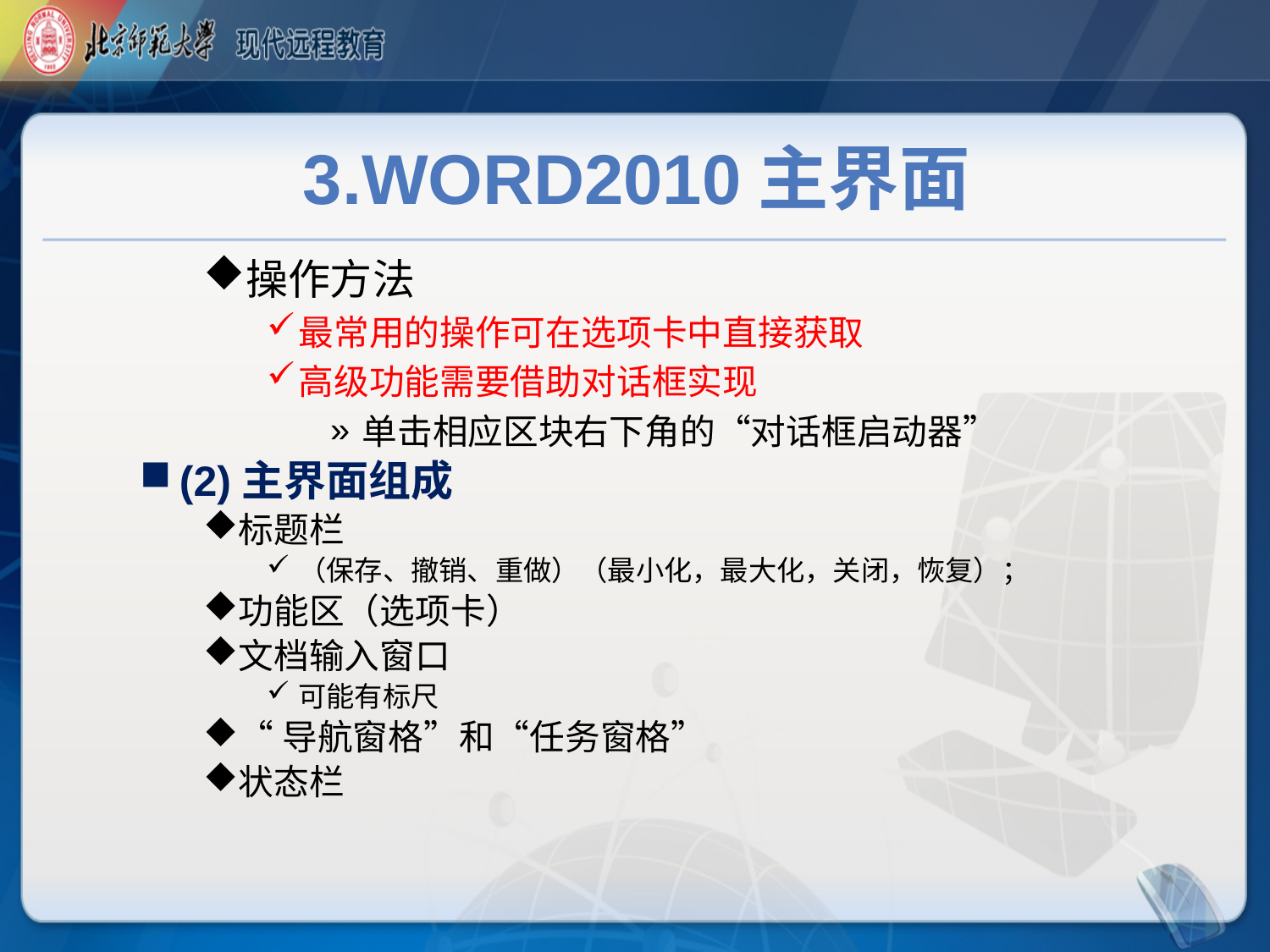

# 3.Word2010主界面
操作方法
最常用的操作可在选项卡中直接获取
高级功能需要借助对话框实现
单击相应区块右下角的“对话框启动器”
(2)主界面组成
标题栏
（保存、撤销、重做）（最小化，最大化，关闭，恢复）；
功能区（选项卡）
文档输入窗口
可能有标尺
“导航窗格”和“任务窗格”
状态栏